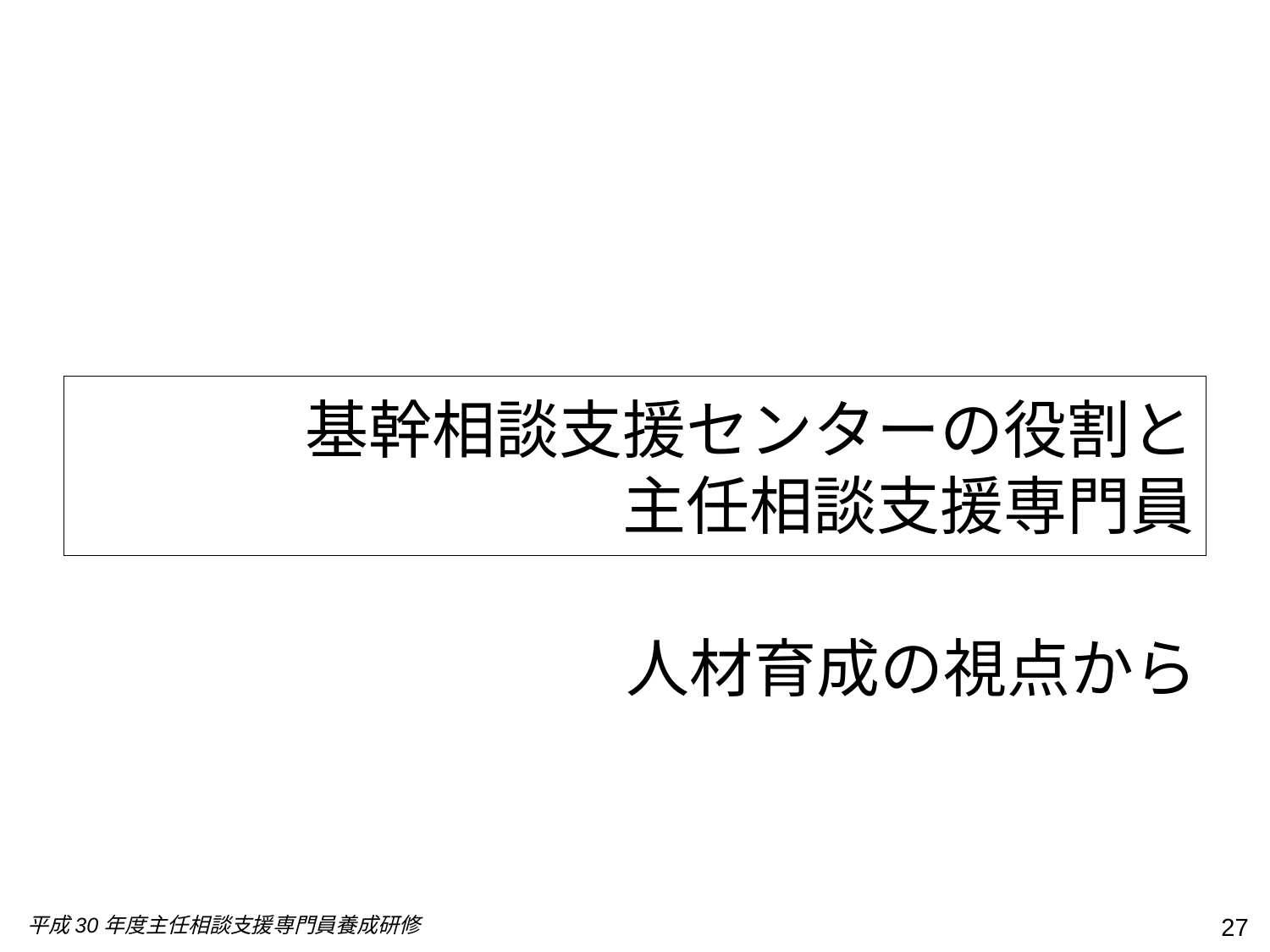

# 基幹相談支援センターの役割と 主任相談支援専門員
人材育成の視点から
27
平成30年度主任相談支援専門員養成研修